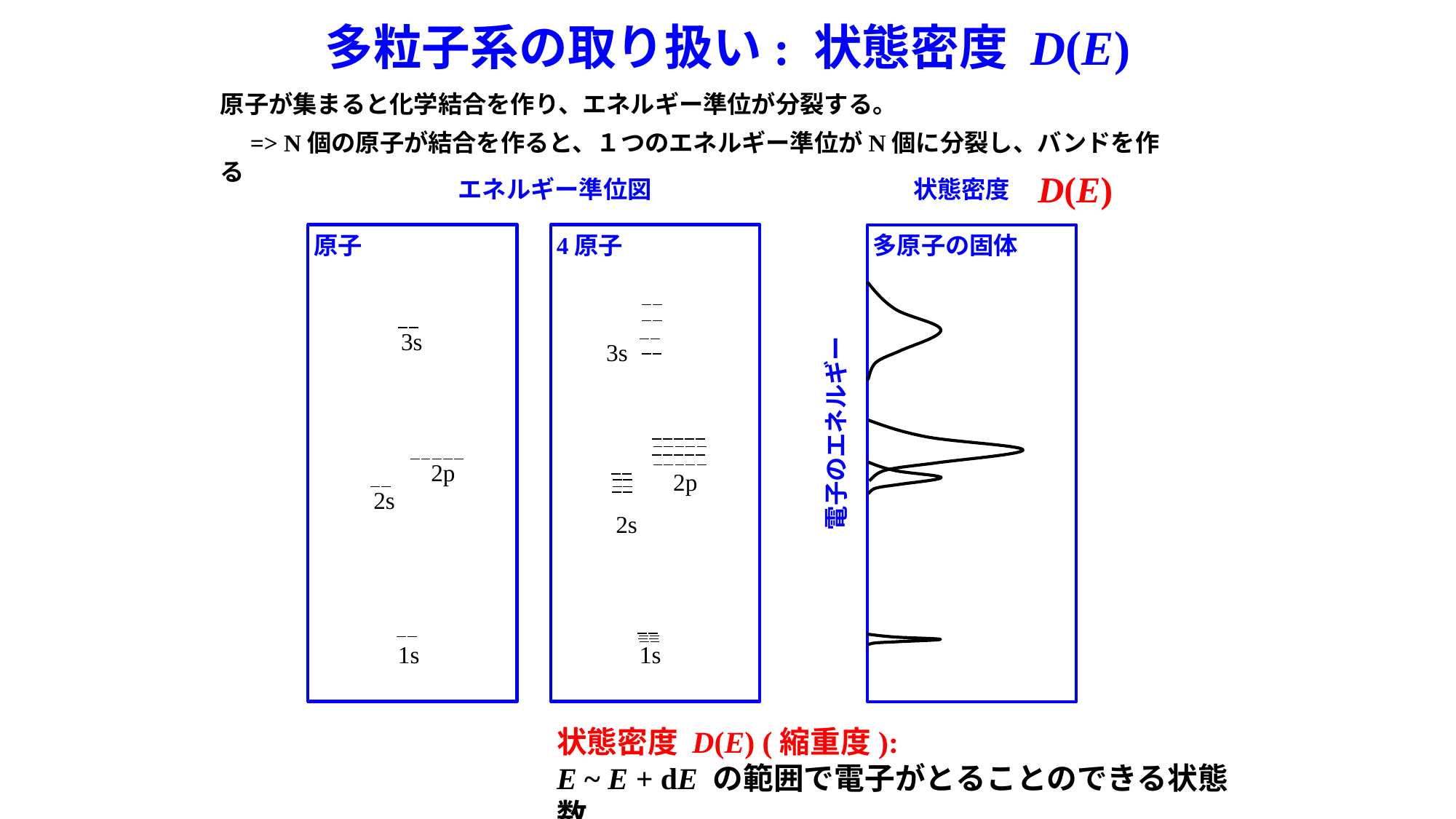

# 多粒子系の取り扱い: 状態密度 D(E)
原子が集まると化学結合を作り、エネルギー準位が分裂する。
　=> N個の原子が結合を作ると、１つのエネルギー準位がN個に分裂し、バンドを作る
D(E)
エネルギー準位図
状態密度

原子
4原子

多原子の固体

3s
3s
電子のエネルギー

2p
2p

2s
2s
1s
1s

状態密度 D(E) (縮重度):
E ~ E + dE の範囲で電子がとることのできる状態数